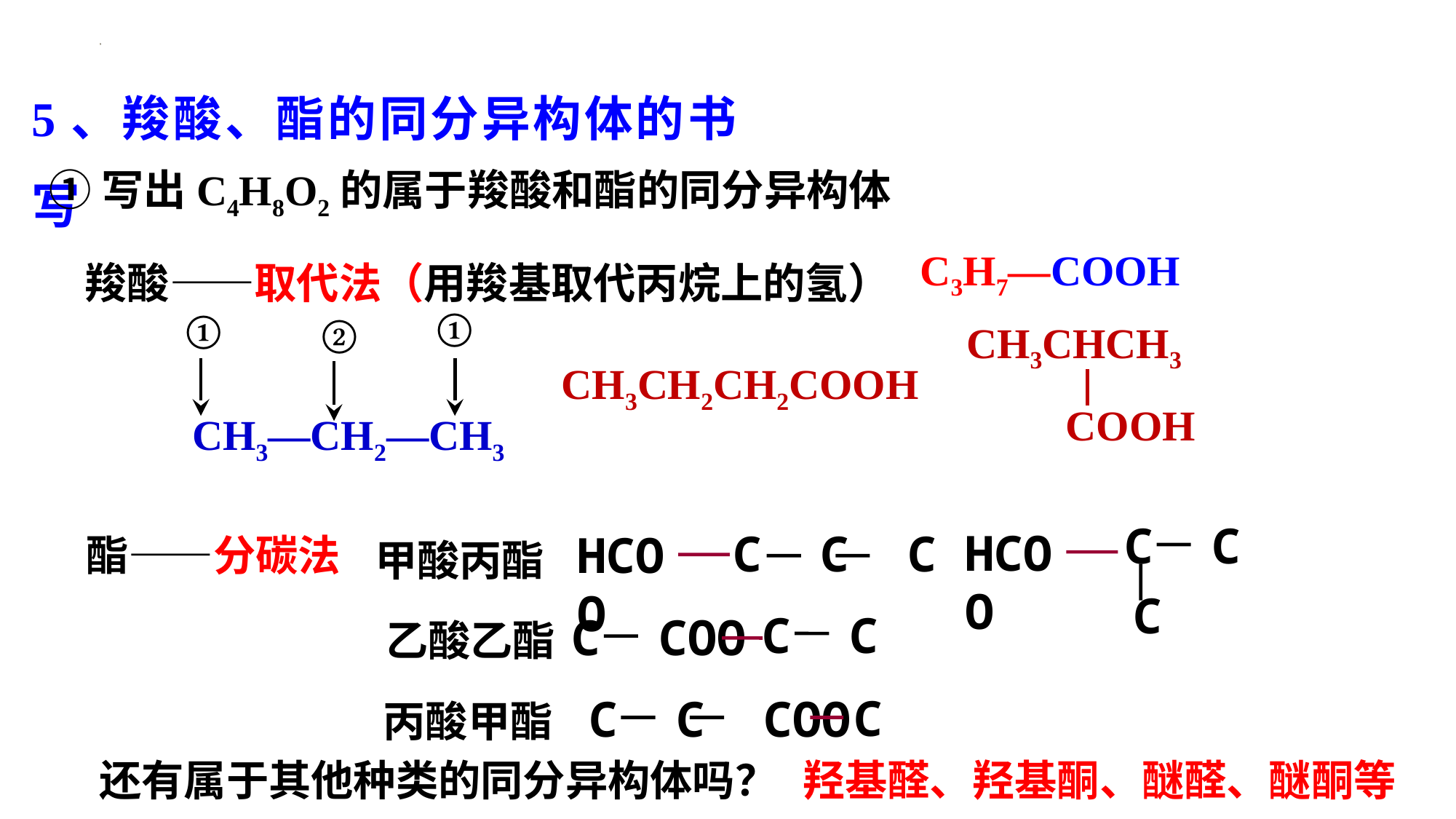

5、羧酸、酯的同分异构体的书写
①写出C4H8O2的属于羧酸和酯的同分异构体
C3H7—COOH
羧酸——取代法（用羧基取代丙烷上的氢）
①
①
②
CH3CHCH3
COOH
CH3CH2CH2COOH
CH3—CH2—CH3
C  C

C
HCOO

C  C  C

HCOO

酯——分碳法
甲酸丙酯
C  C

C  COO

乙酸乙酯
C
C  C  COO

丙酸甲酯
还有属于其他种类的同分异构体吗？
羟基醛、羟基酮、醚醛、醚酮等